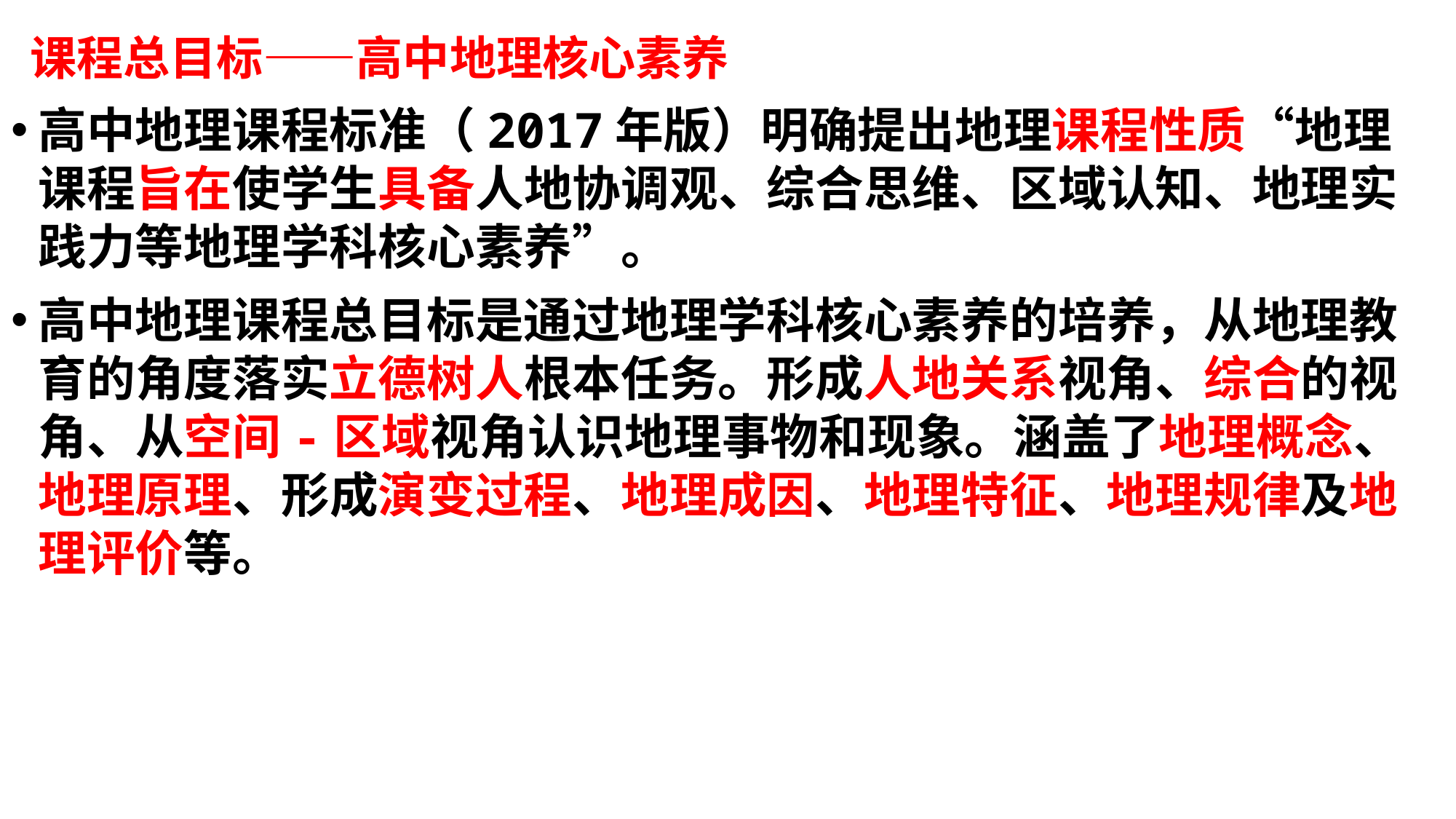

# 课程总目标——高中地理核心素养
高中地理课程标准（2017年版）明确提出地理课程性质“地理课程旨在使学生具备人地协调观、综合思维、区域认知、地理实践力等地理学科核心素养”。
高中地理课程总目标是通过地理学科核心素养的培养，从地理教育的角度落实立德树人根本任务。形成人地关系视角、综合的视角、从空间-区域视角认识地理事物和现象。涵盖了地理概念、地理原理、形成演变过程、地理成因、地理特征、地理规律及地理评价等。